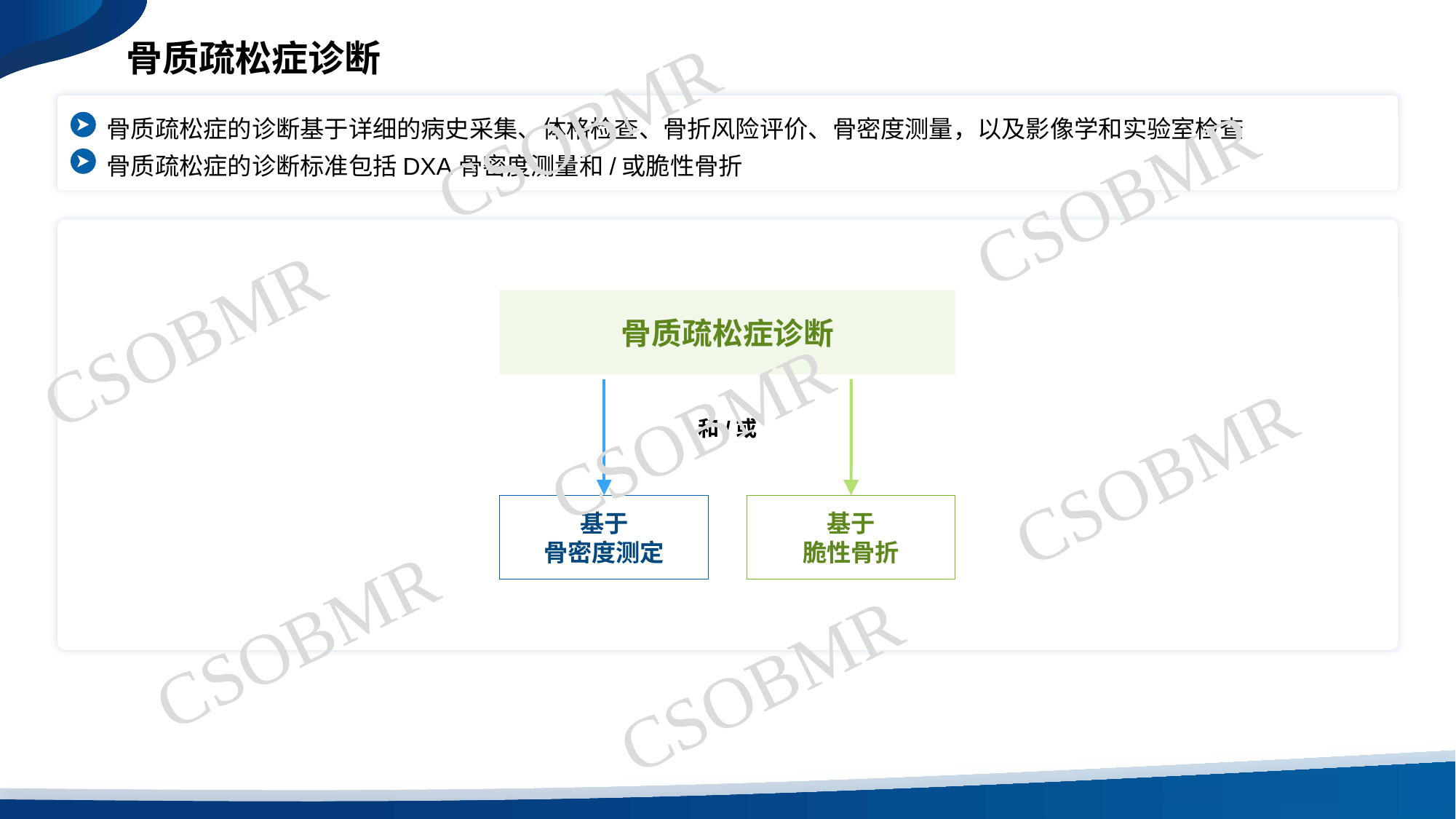

骨质疏松症诊断
CSOBMR

骨质疏松症的诊断基于详细的病史采集、体格检查、骨折风险评价、骨密度测量，以及影像学和实验室检查

骨质疏松症的诊断标准包括DXA骨密度测量和/或脆性骨折

CSOBMR

CSOBMR
骨质疏松症诊断
和/或
基于
骨密度测定
基于
脆性骨折
CSOBMR
CSOBMR
CSOBMR
CSOBMR